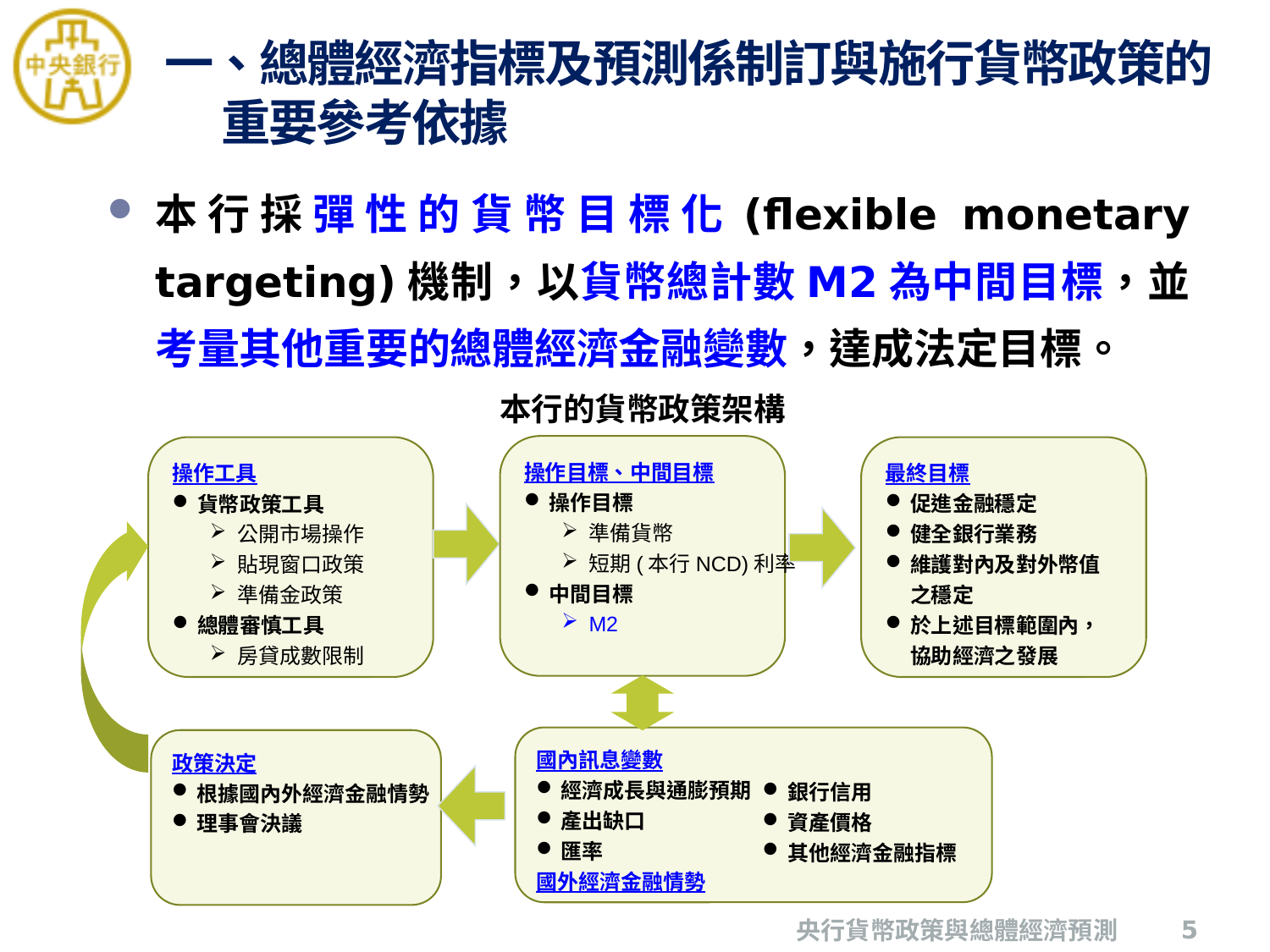

# 一、總體經濟指標及預測係制訂與施行貨幣政策的 重要參考依據
本行採彈性的貨幣目標化(flexible monetary targeting)機制，以貨幣總計數M2為中間目標，並考量其他重要的總體經濟金融變數，達成法定目標。

本行的貨幣政策架構
操作目標、中間目標
操作目標
準備貨幣
短期(本行NCD)利率
中間目標
M2
操作工具
貨幣政策工具
公開市場操作
貼現窗口政策
準備金政策
總體審慎工具
房貸成數限制
最終目標
促進金融穩定
健全銀行業務
維護對內及對外幣值
之穩定
於上述目標範圍內，
協助經濟之發展

國內訊息變數
經濟成長與通膨預期
產出缺口
匯率
國外經濟金融情勢
銀行信用
資產價格
其他經濟金融指標
政策決定
根據國內外經濟金融情勢
理事會決議

5
央行貨幣政策與總體經濟預測